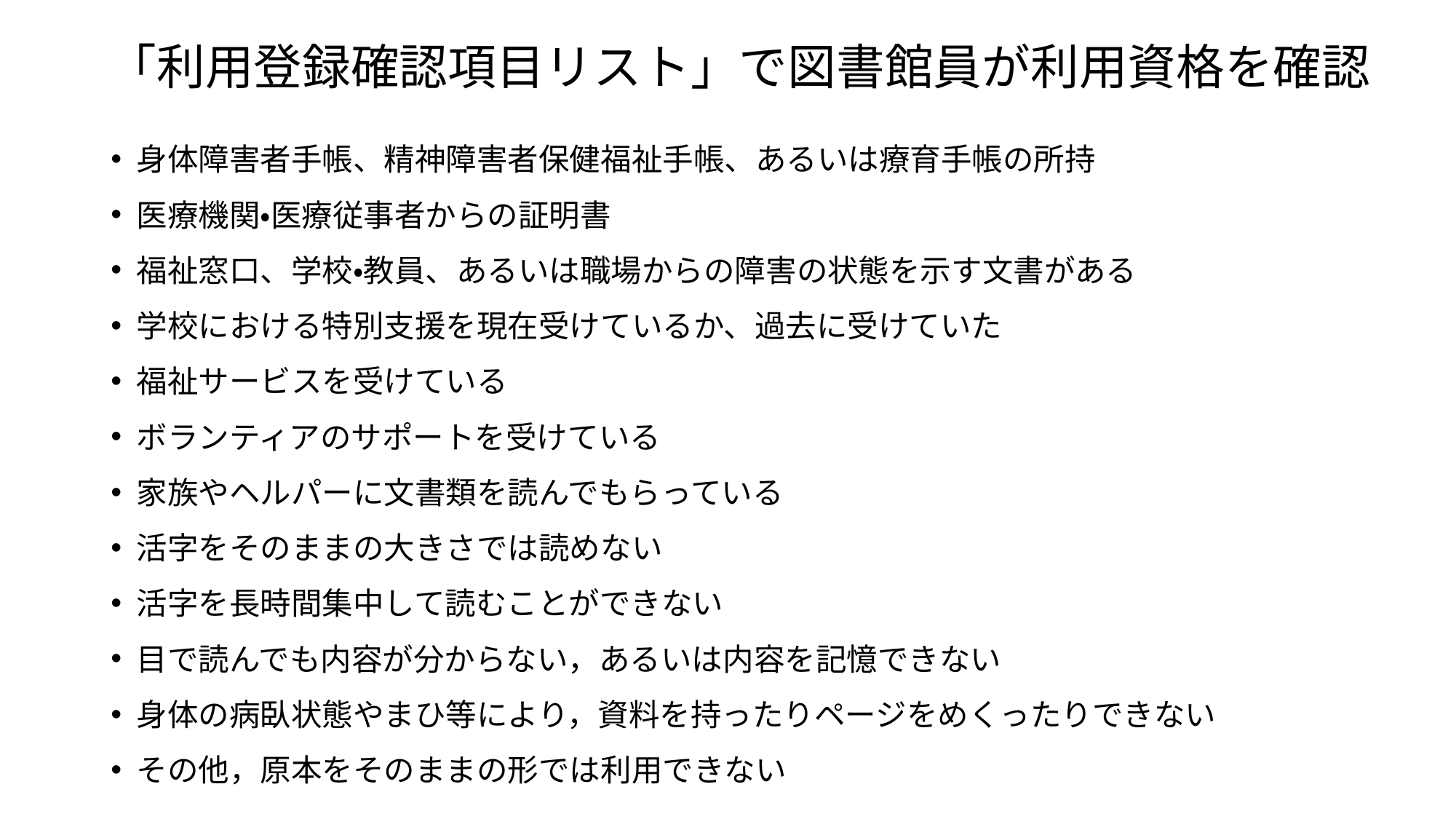

# 「利用登録確認項目リスト」で図書館員が利用資格を確認
身体障害者手帳、精神障害者保健福祉手帳、あるいは療育手帳の所持
医療機関・医療従事者からの証明書
福祉窓口、学校・教員、あるいは職場からの障害の状態を示す文書がある
学校における特別支援を現在受けているか、過去に受けていた
福祉サービスを受けている
ボランティアのサポートを受けている
家族やヘルパーに文書類を読んでもらっている
活字をそのままの大きさでは読めない
活字を長時間集中して読むことができない
目で読んでも内容が分からない，あるいは内容を記憶できない
身体の病臥状態やまひ等により，資料を持ったりページをめくったりできない
その他，原本をそのままの形では利用できない